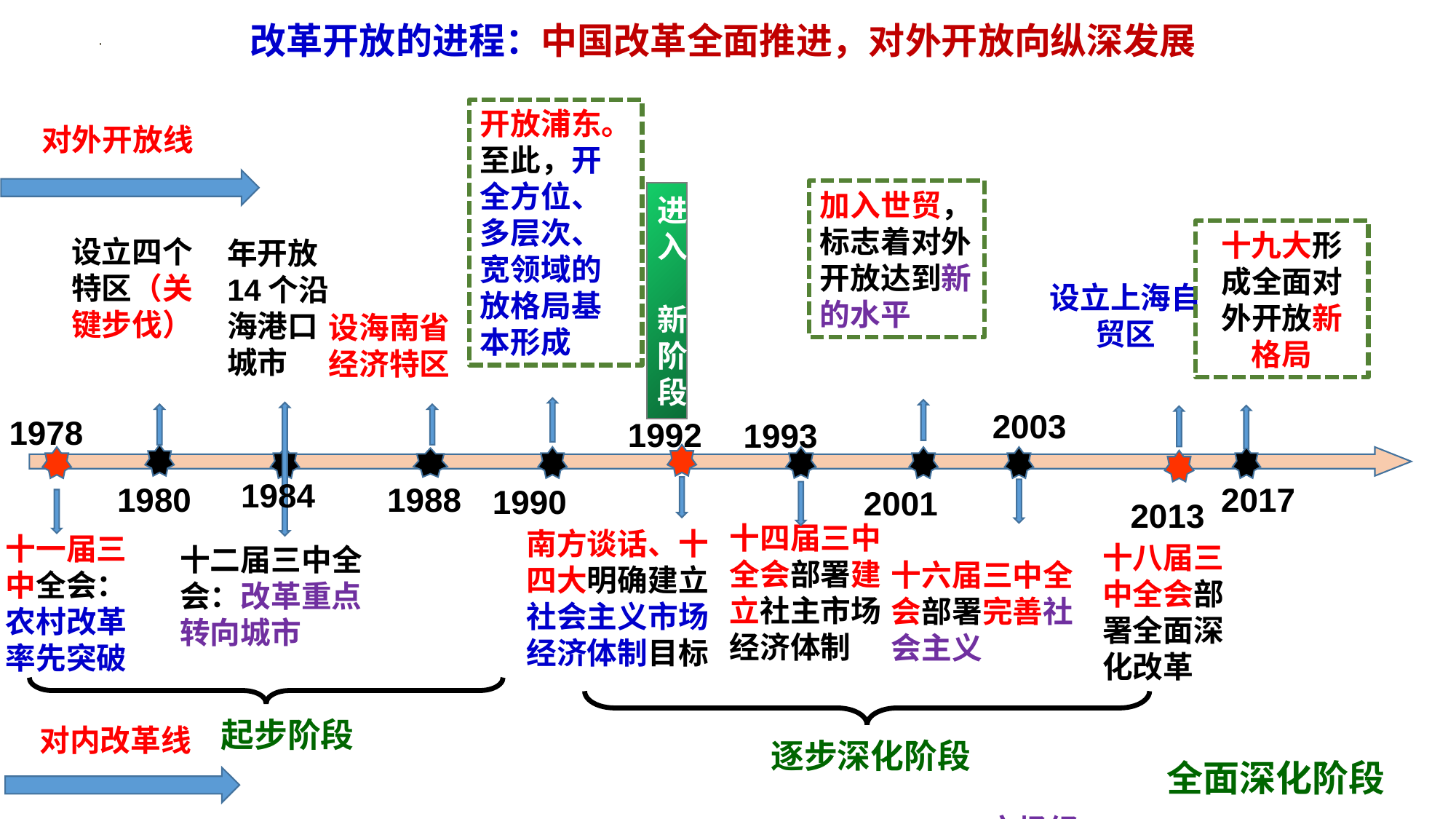

改革开放的进程：中国改革全面推进，对外开放向纵深发展
开放浦东。至此，开全方位、多层次、宽领域的放格局基本形成
对外开放线

加入世贸，标志着对外开放达到新的水平
进入 新阶段
十九大形成全面对外开放新格局
设立四个特区（关键步伐）
年开放14个沿海港口城市
设立上海自贸区
设海南省
经济特区

2003

1978
1992
1993

1984
1980
1988
2017
1990
2001
2013
十四届三中全会部署建立社主市场经济体制
南方谈话、十四大明确建立社会主义市场经济体制目标
十一届三中全会：
农村改革率先突破
十八届三中全会部署全面深化改革
十二届三中全会：改革重点转向城市
十六届三中全会部署完善社会主义                                                                                                                                                  市场经济体制

起步阶段

逐步深化阶段
对内改革线
全面深化阶段